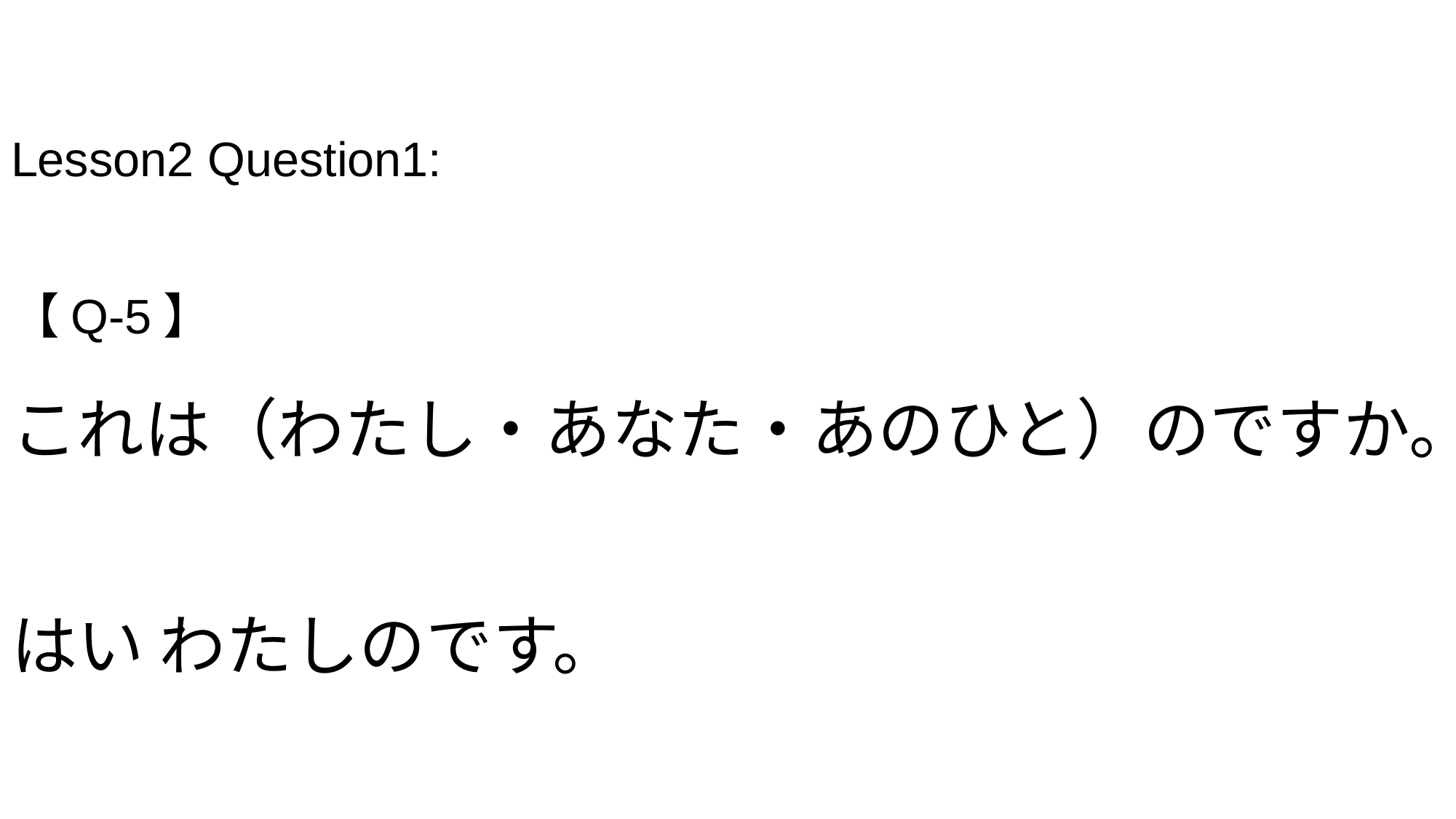

# Lesson2 Question1: 【Q-5】 これは（わたし・あなた・あのひと）のですか。　 はい わたしのです。